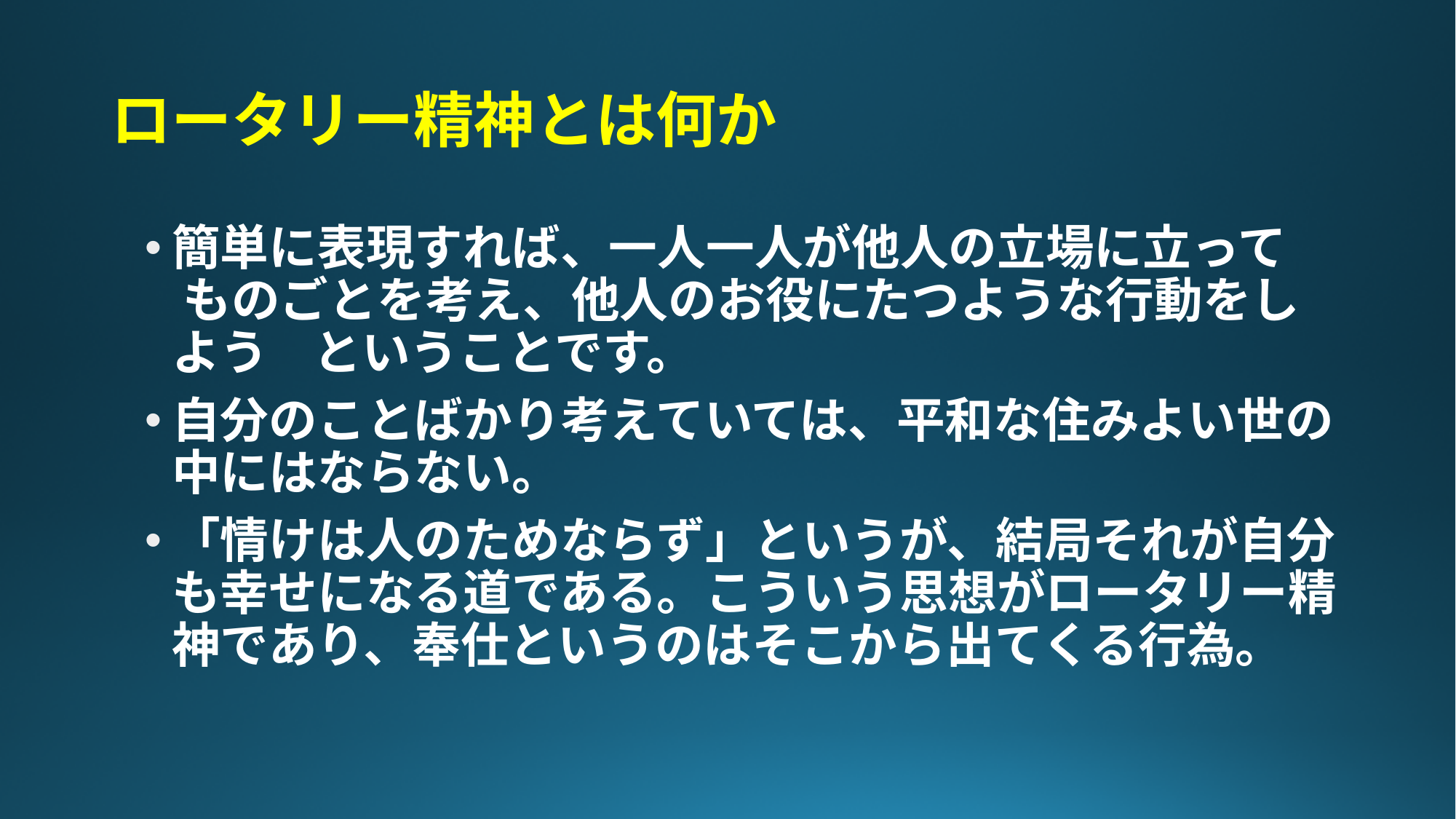

# ロータリー精神とは何か
簡単に表現すれば、一人一人が他人の立場に立って　  ものごとを考え、他人のお役にたつような行動をしよう    ということです。
自分のことばかり考えていては、平和な住みよい世の中にはならない。
「情けは人のためならず」というが、結局それが自分も幸せになる道である。こういう思想がロータリー精神であり、奉仕というのはそこから出てくる行為。